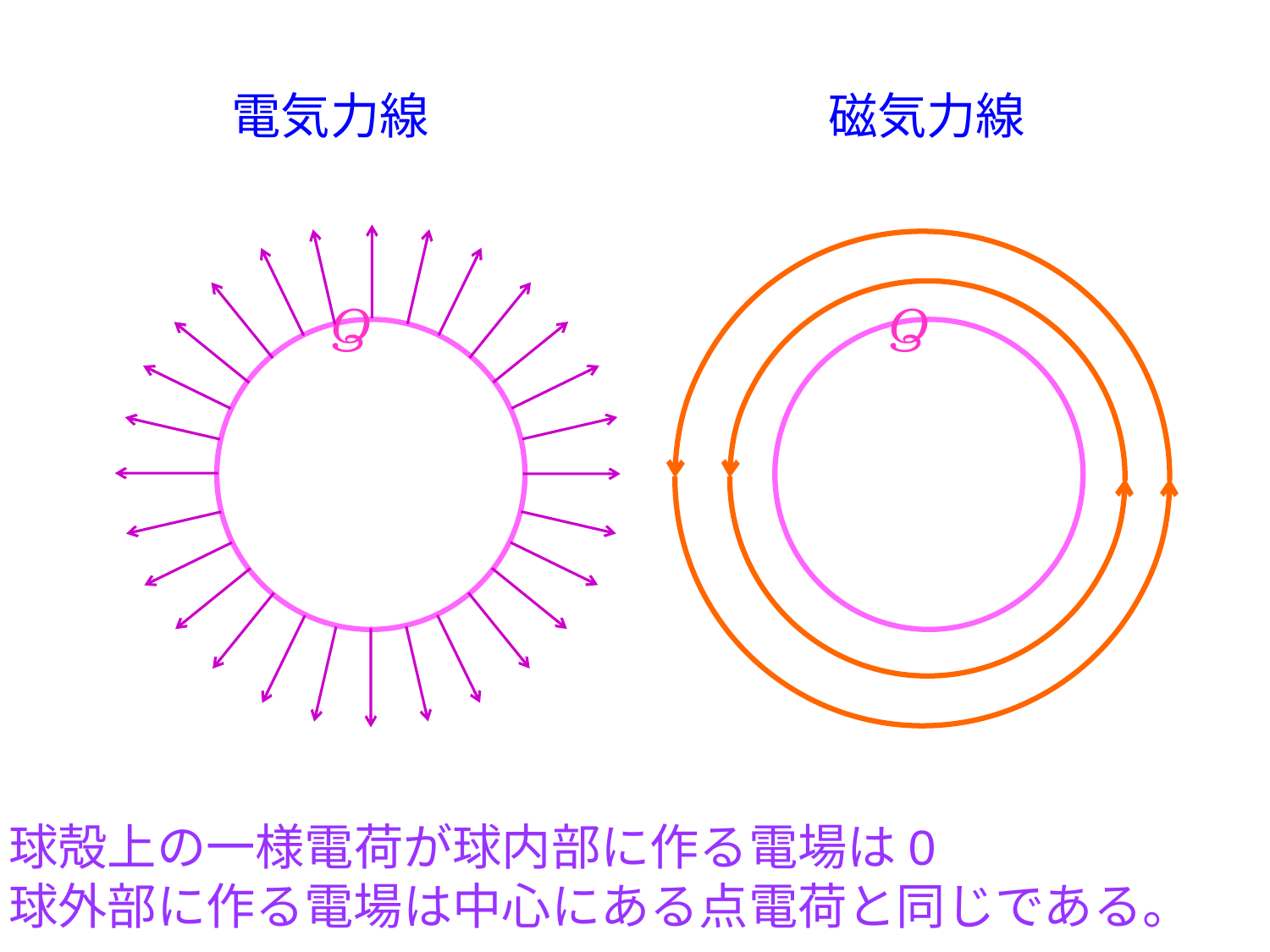

電気力線
磁気力線

Q
Q

球殻上の一様電荷が球内部に作る電場は0
球外部に作る電場は中心にある点電荷と同じである。